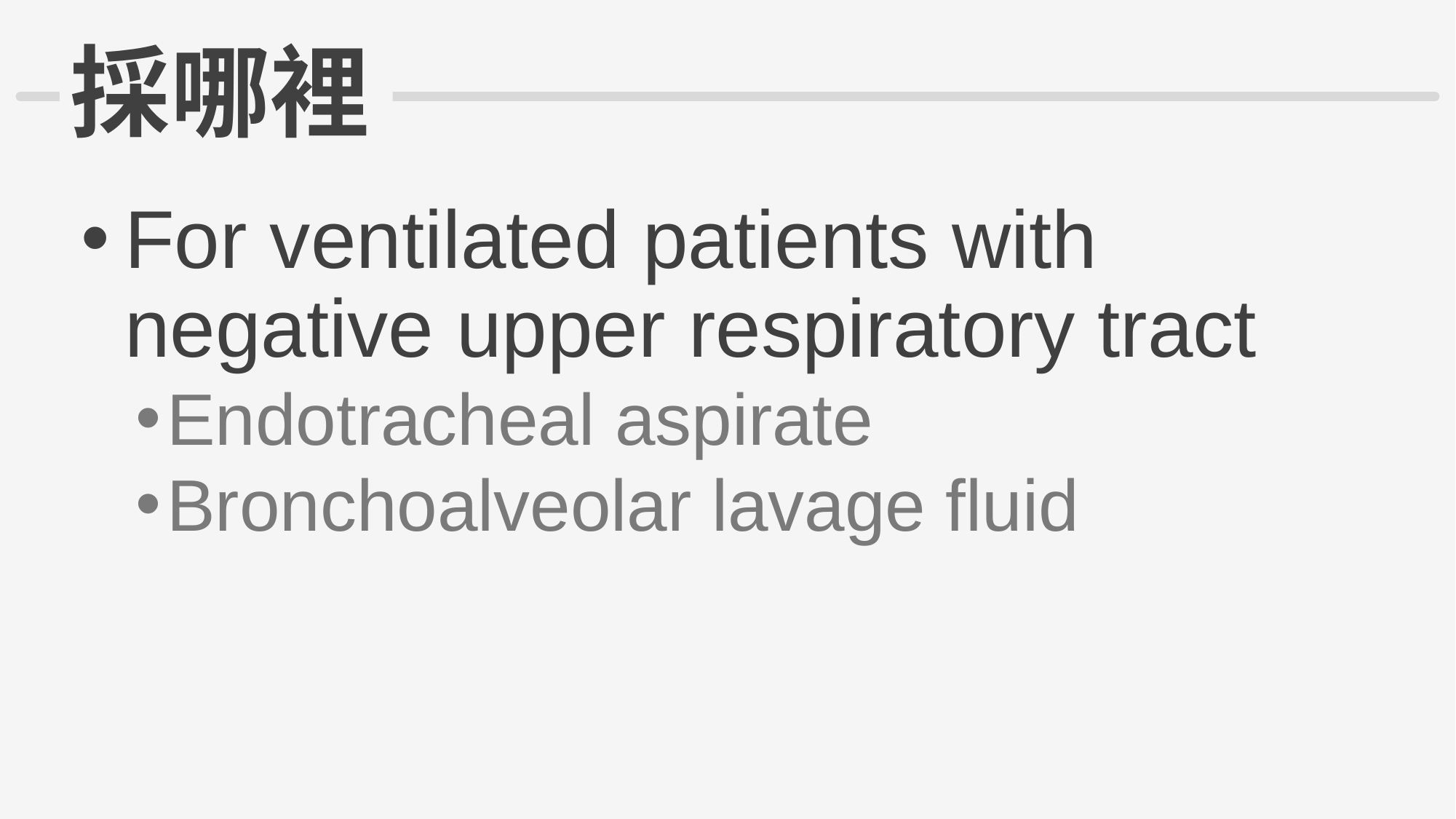

# 採哪裡
For ventilated patients with negative upper respiratory tract
Endotracheal aspirate
Bronchoalveolar lavage fluid